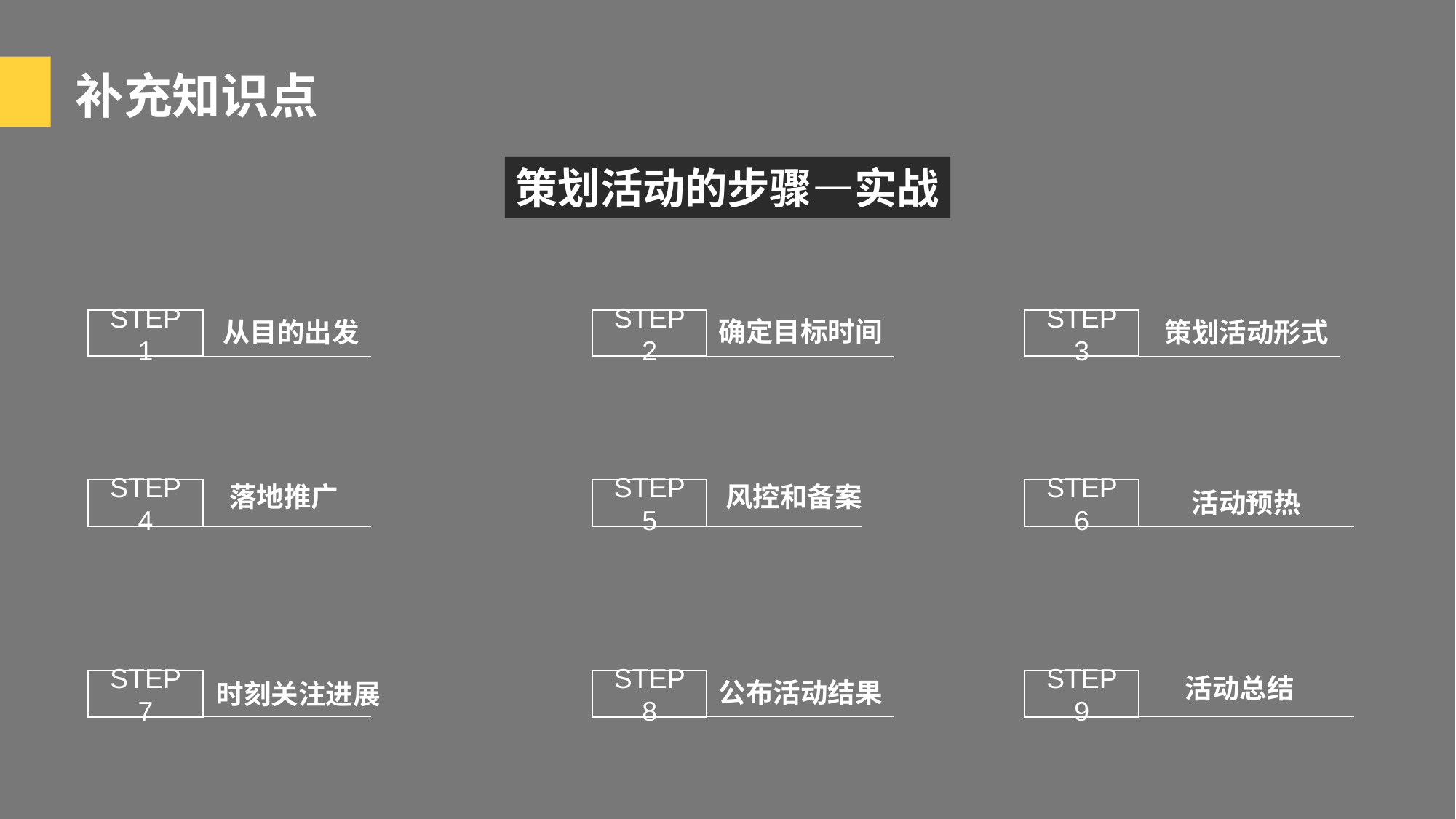

补充知识点
策划活动的步骤—实战
确定目标时间
STEP 1
从目的出发
STEP 2
STEP 3
策划活动形式
落地推广
风控和备案
STEP 4
STEP 5
STEP 6
活动预热
活动总结
公布活动结果
STEP 7
STEP 8
STEP 9
时刻关注进展